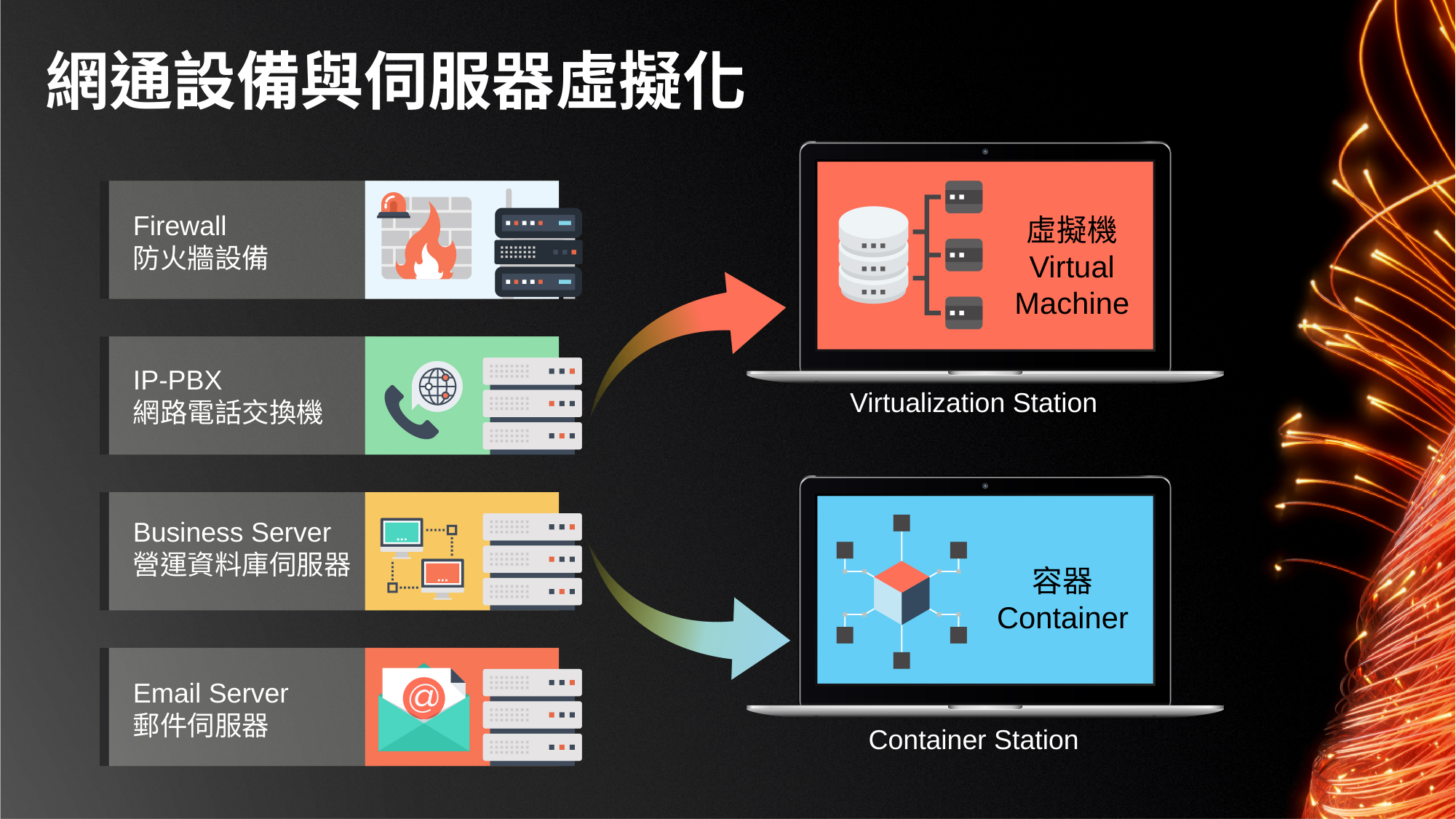

# 網通設備與伺服器虛擬化
虛擬機 Virtual Machine
Firewall
防火牆設備
IP-PBX
網路電話交換機
Virtualization Station
Business Server
營運資料庫伺服器
容器 Container
Email Server 郵件伺服器
Container Station